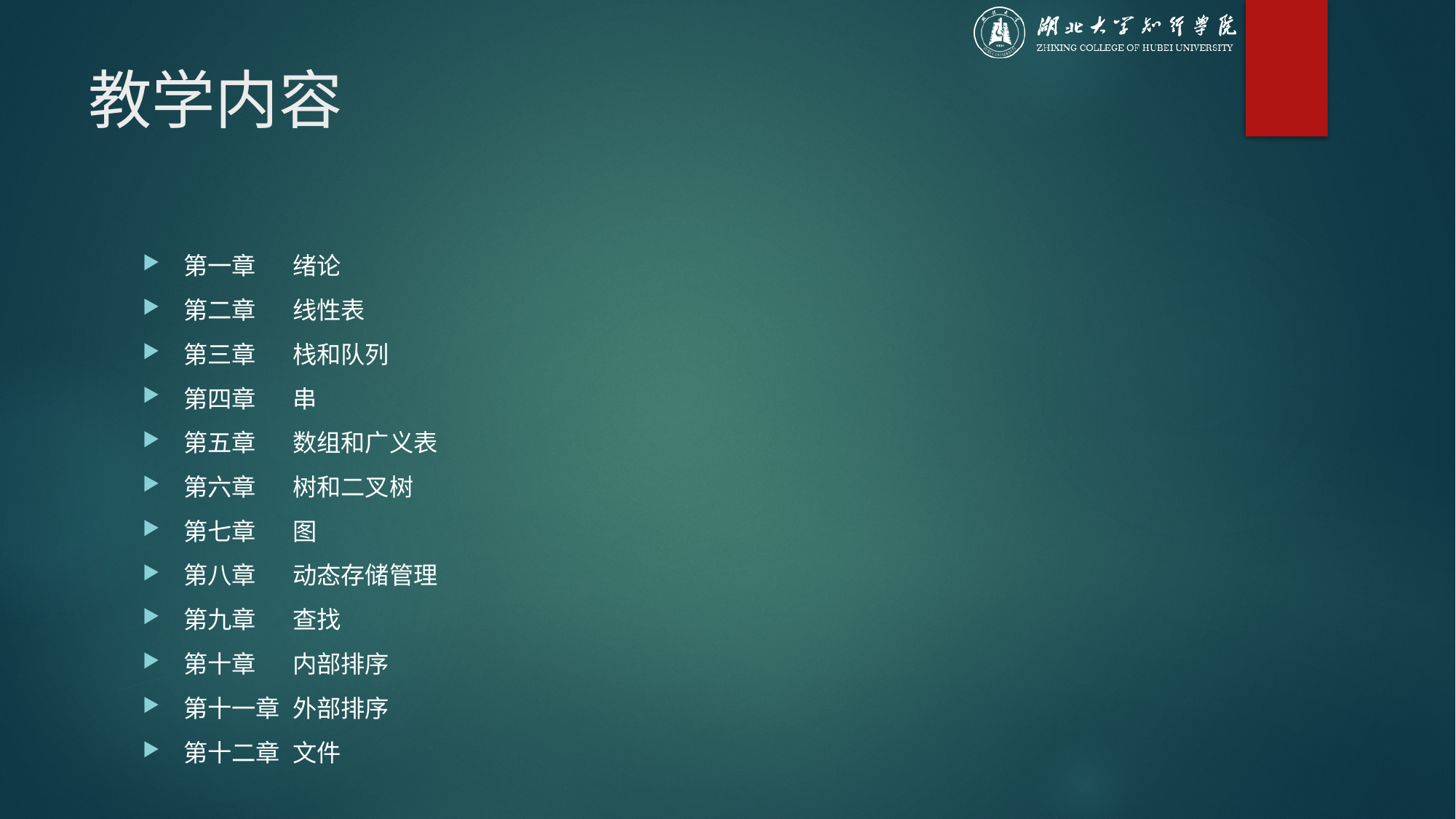

# 教学内容
第一章  	绪论
第二章  	线性表
第三章  	栈和队列
第四章  	串
第五章	数组和广义表
第六章	树和二叉树
第七章  	图
第八章  	动态存储管理
第九章  	查找
第十章  	内部排序
第十一章 	外部排序
第十二章	文件